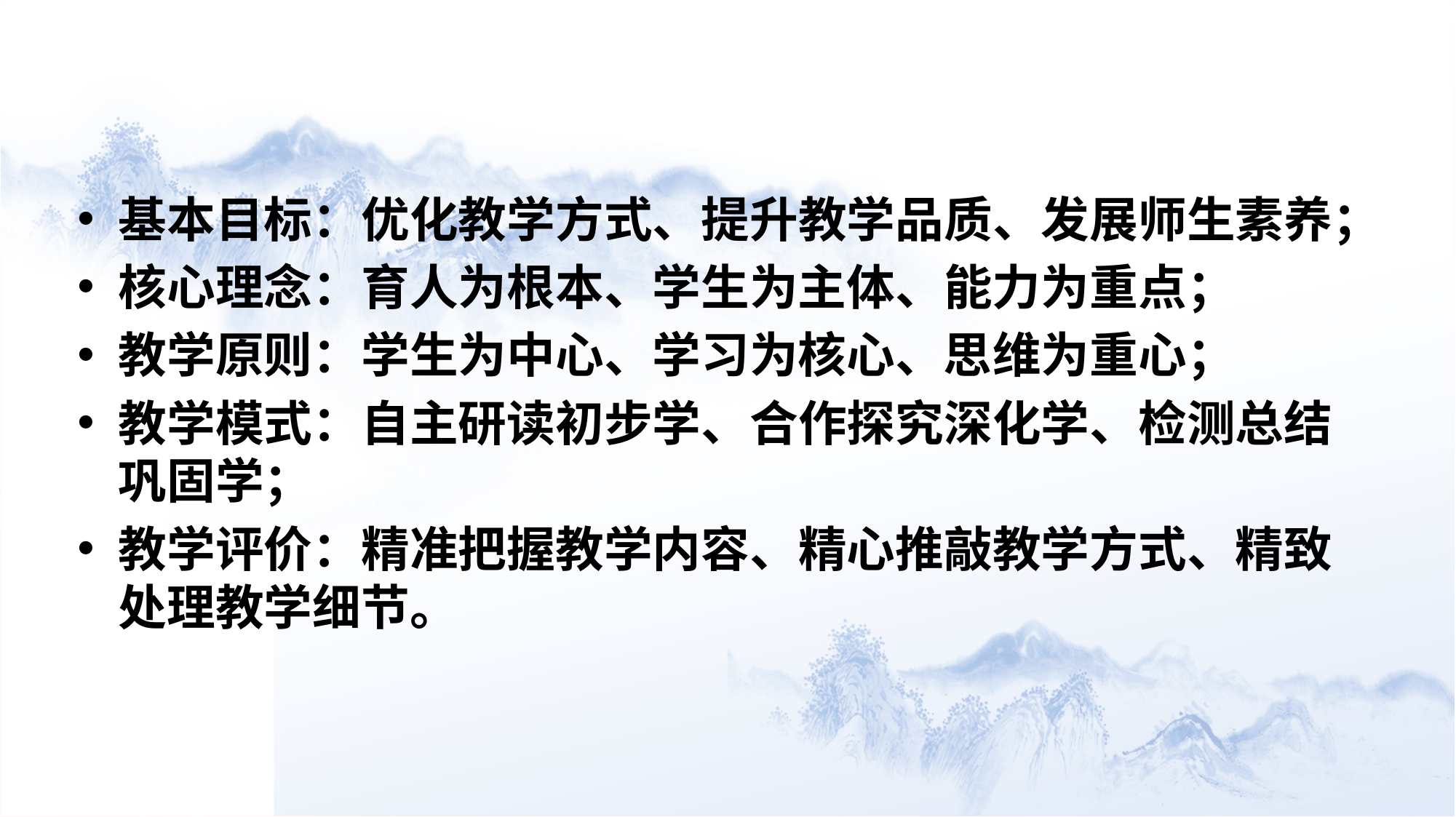

#
基本目标：优化教学方式、提升教学品质、发展师生素养；
核心理念：育人为根本、学生为主体、能力为重点；
教学原则：学生为中心、学习为核心、思维为重心；
教学模式：自主研读初步学、合作探究深化学、检测总结巩固学；
教学评价：精准把握教学内容、精心推敲教学方式、精致处理教学细节。